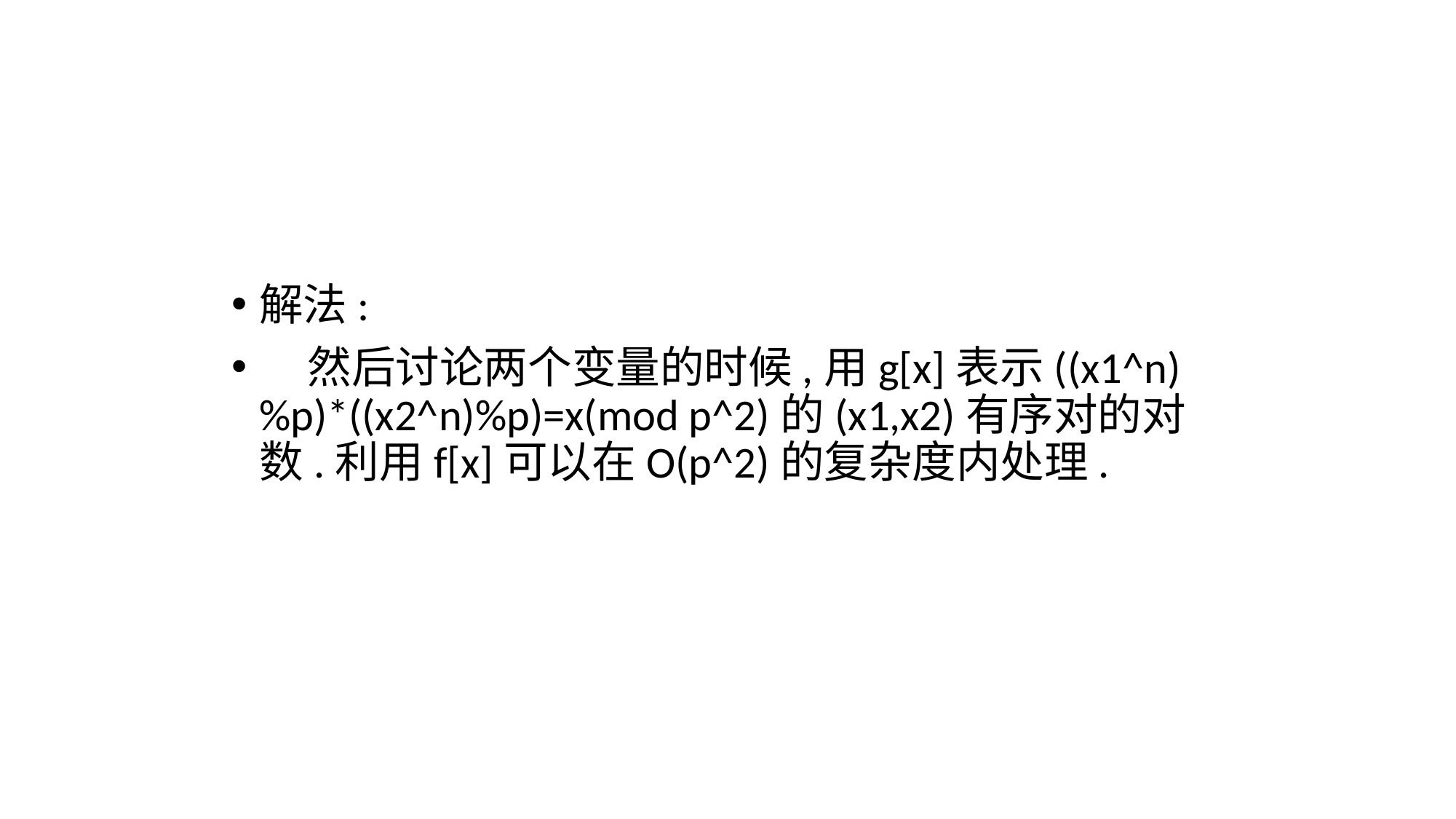

# 解法:
	然后讨论两个变量的时候,用g[x]表示((x1^n)%p)*((x2^n)%p)=x(mod p^2)的(x1,x2)有序对的对数.利用f[x]可以在O(p^2)的复杂度内处理.